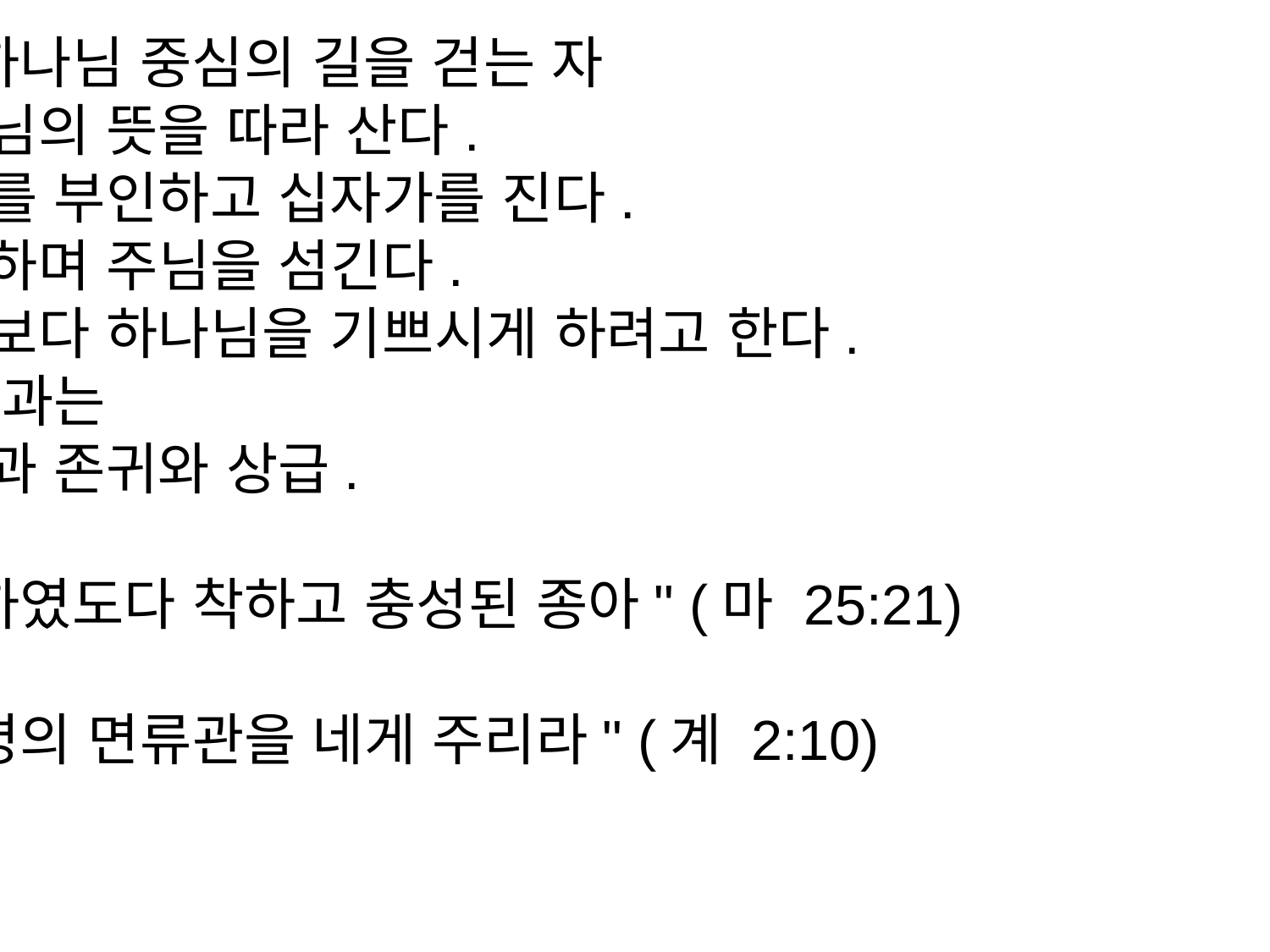

① 하나님 중심의 길을 걷는 자
하나님의 뜻을 따라 산다.
자기를 부인하고 십자가를 진다.
충성하며 주님을 섬긴다.
사람보다 하나님을 기쁘시게 하려고 한다.
그 결과는
영광과 존귀와 상급.

"잘하였도다 착하고 충성된 종아" (마 25:21)

"생명의 면류관을 네게 주리라" (계 2:10)